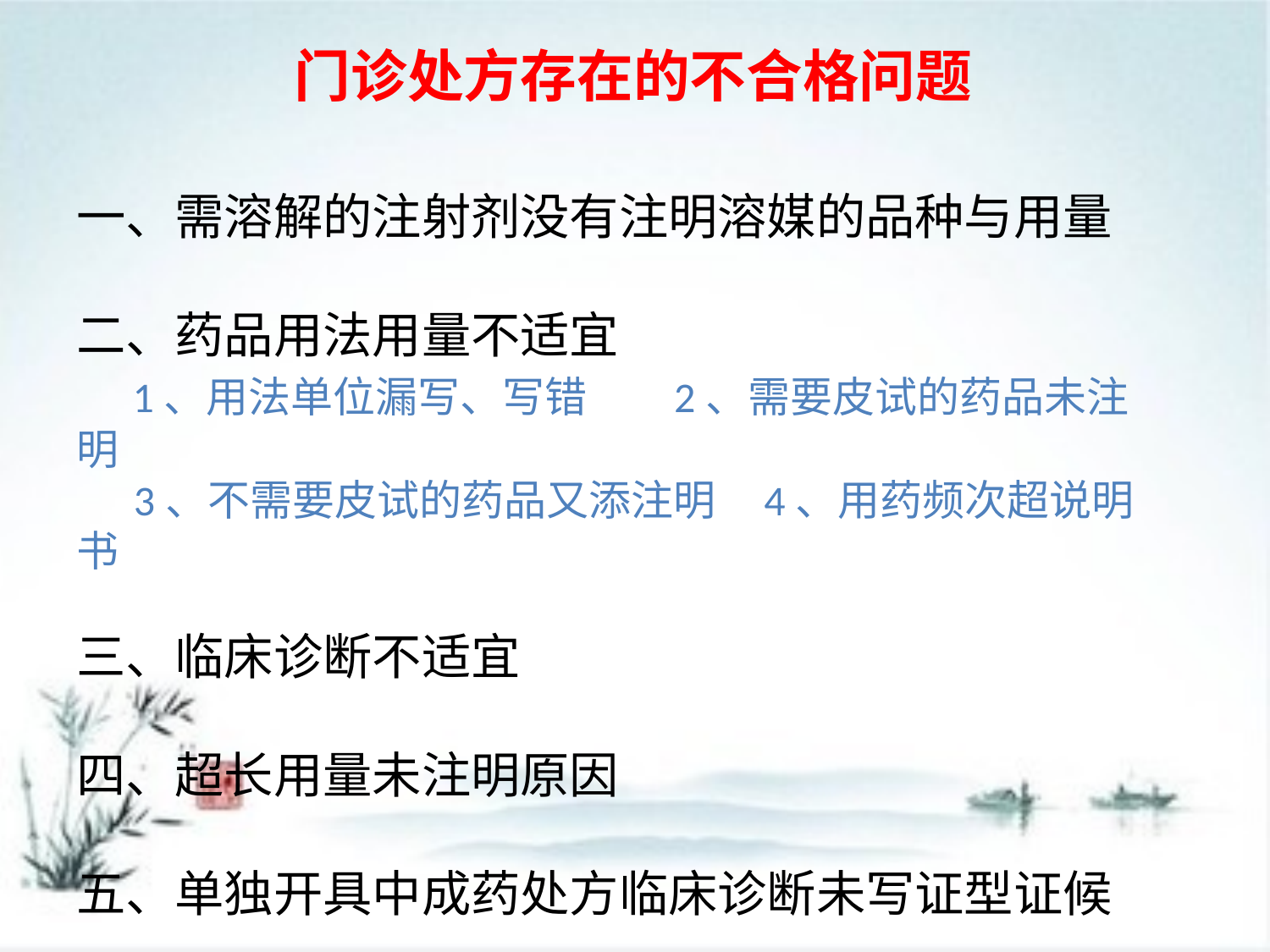

门诊处方存在的不合格问题
一、需溶解的注射剂没有注明溶媒的品种与用量

二、药品用法用量不适宜
     1、用法单位漏写、写错        2、需要皮试的药品未注明
      3、不需要皮试的药品又添注明    4、用药频次超说明书

三、临床诊断不适宜

四、超长用量未注明原因

五、单独开具中成药处方临床诊断未写证型证候